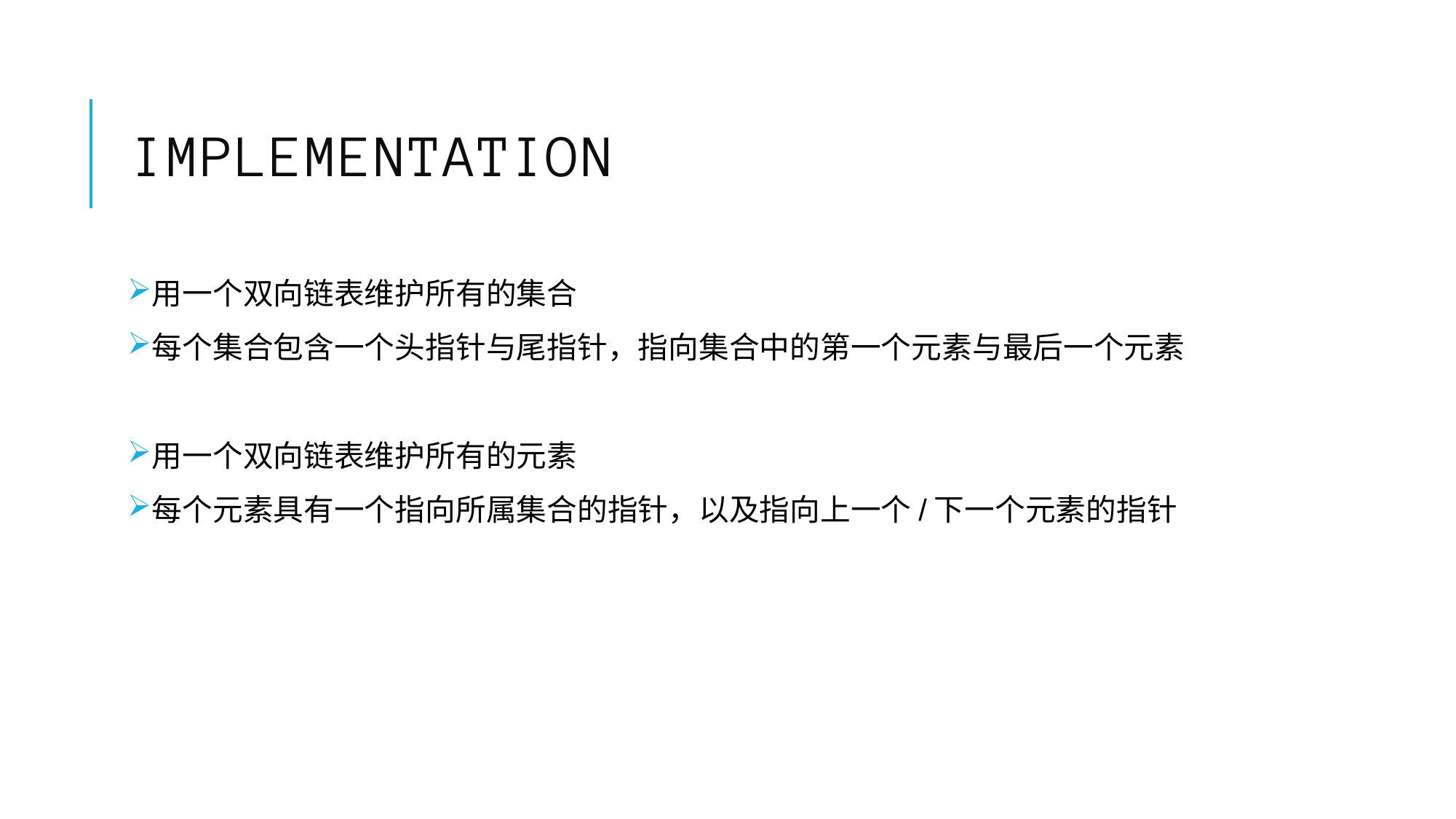

# Implementation
用一个双向链表维护所有的集合
每个集合包含一个头指针与尾指针，指向集合中的第一个元素与最后一个元素

用一个双向链表维护所有的元素
每个元素具有一个指向所属集合的指针，以及指向上一个/下一个元素的指针